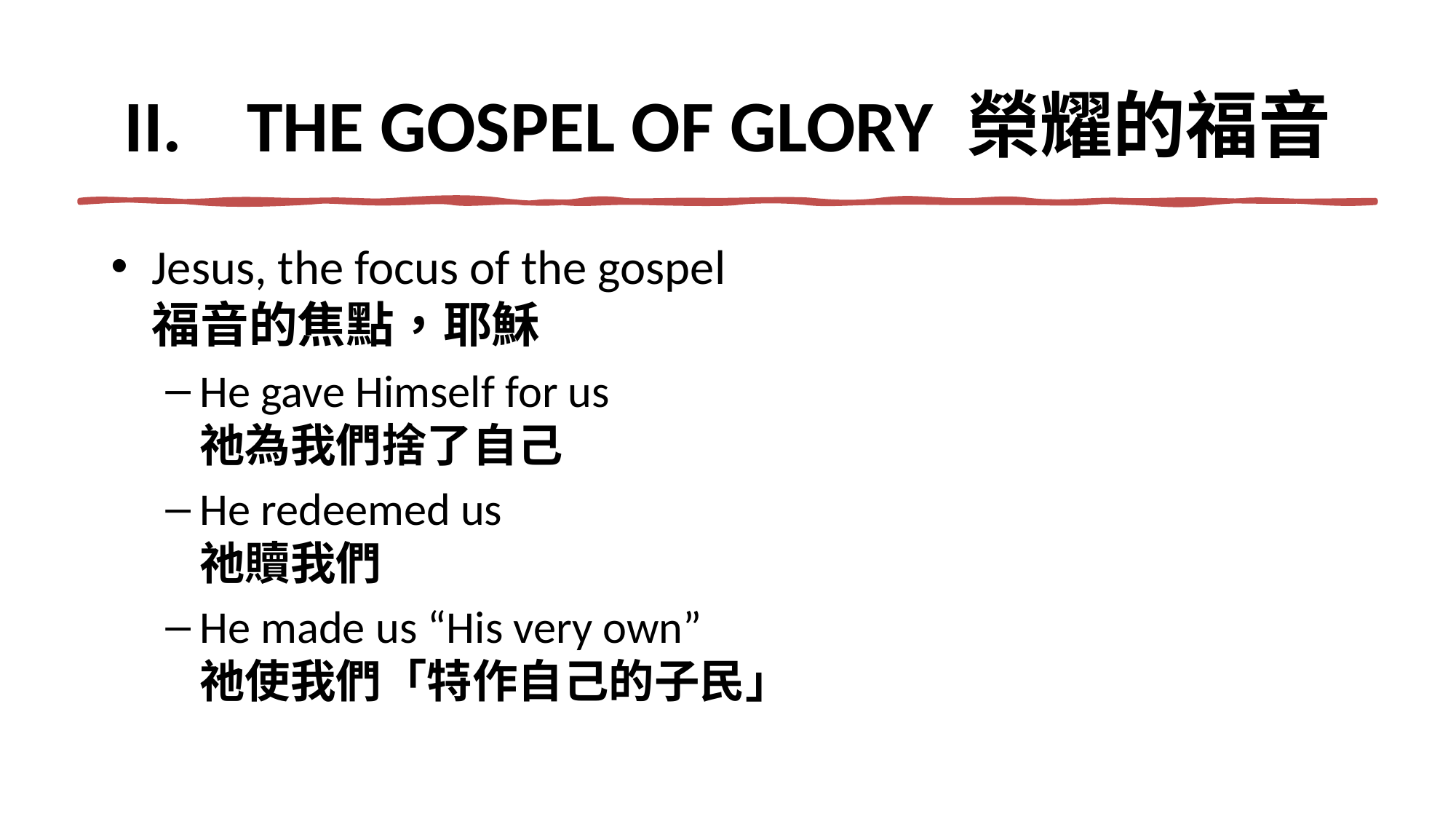

# THE GOSPEL OF GLORY 榮耀的福音

Jesus, the focus of the gospel
福音的焦點，耶穌
He gave Himself for us
祂為我們捨了自己
He redeemed us
祂贖我們
He made us “His very own”
祂使我們「特作自己的子民」